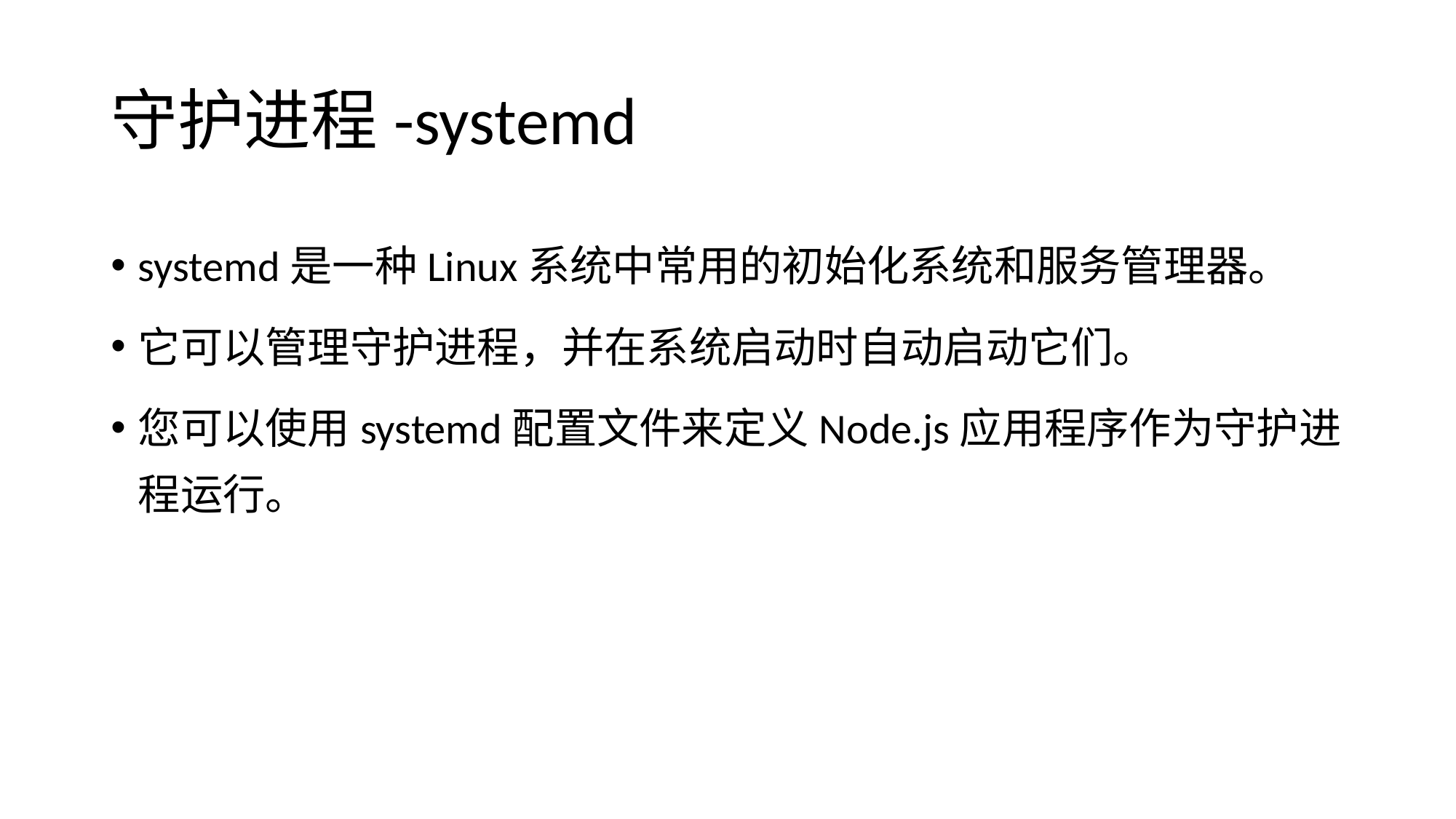

# 守护进程-systemd
systemd是一种Linux系统中常用的初始化系统和服务管理器。
它可以管理守护进程，并在系统启动时自动启动它们。
您可以使用systemd配置文件来定义Node.js应用程序作为守护进程运行。